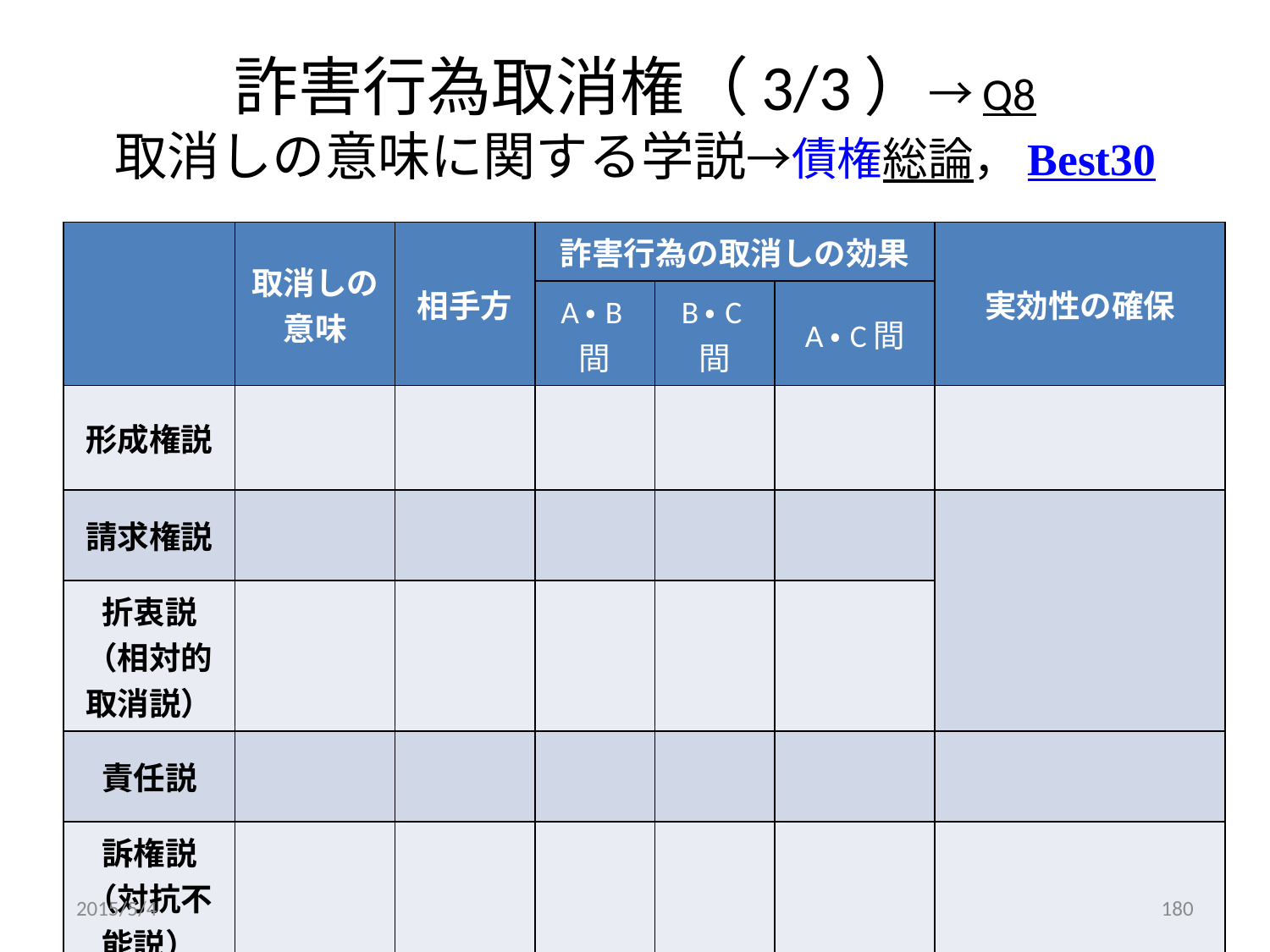

# 詐害行為取消権（3/3）→Q8 取消しの意味に関する学説→債権総論，Best30
|  | 取消しの意味 | 相手方 | 詐害行為の取消しの効果 |  |  | 実効性の確保 |
| --- | --- | --- | --- | --- | --- | --- |
|  |  |  | A・B間 | B・C間 | A・C間 |  |
| 形成権説 |  |  |  |  |  |  |
| 請求権説 |  |  |  |  |  |  |
| 折衷説 （相対的 取消説） |  |  |  |  |  |  |
| 責任説 |  |  |  |  |  |  |
| 訴権説 （対抗不能説） |  |  |  |  |  |  |
2015/5/4
Lecture on Obligation 2015
180